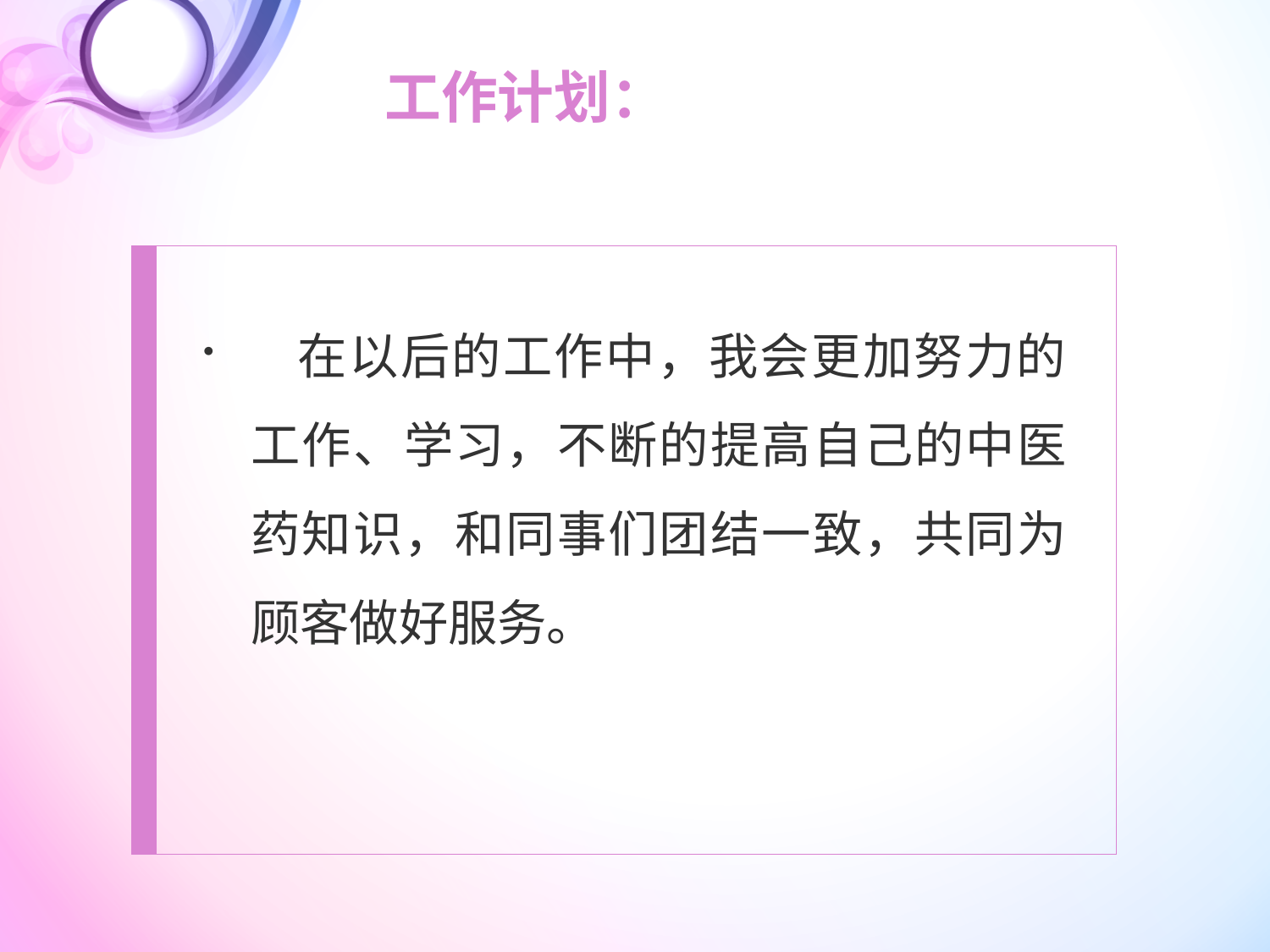

工作计划：

    在以后的工作中，我会更加努力的工作、学习，不断的提高自己的中医药知识，和同事们团结一致，共同为顾客做好服务。